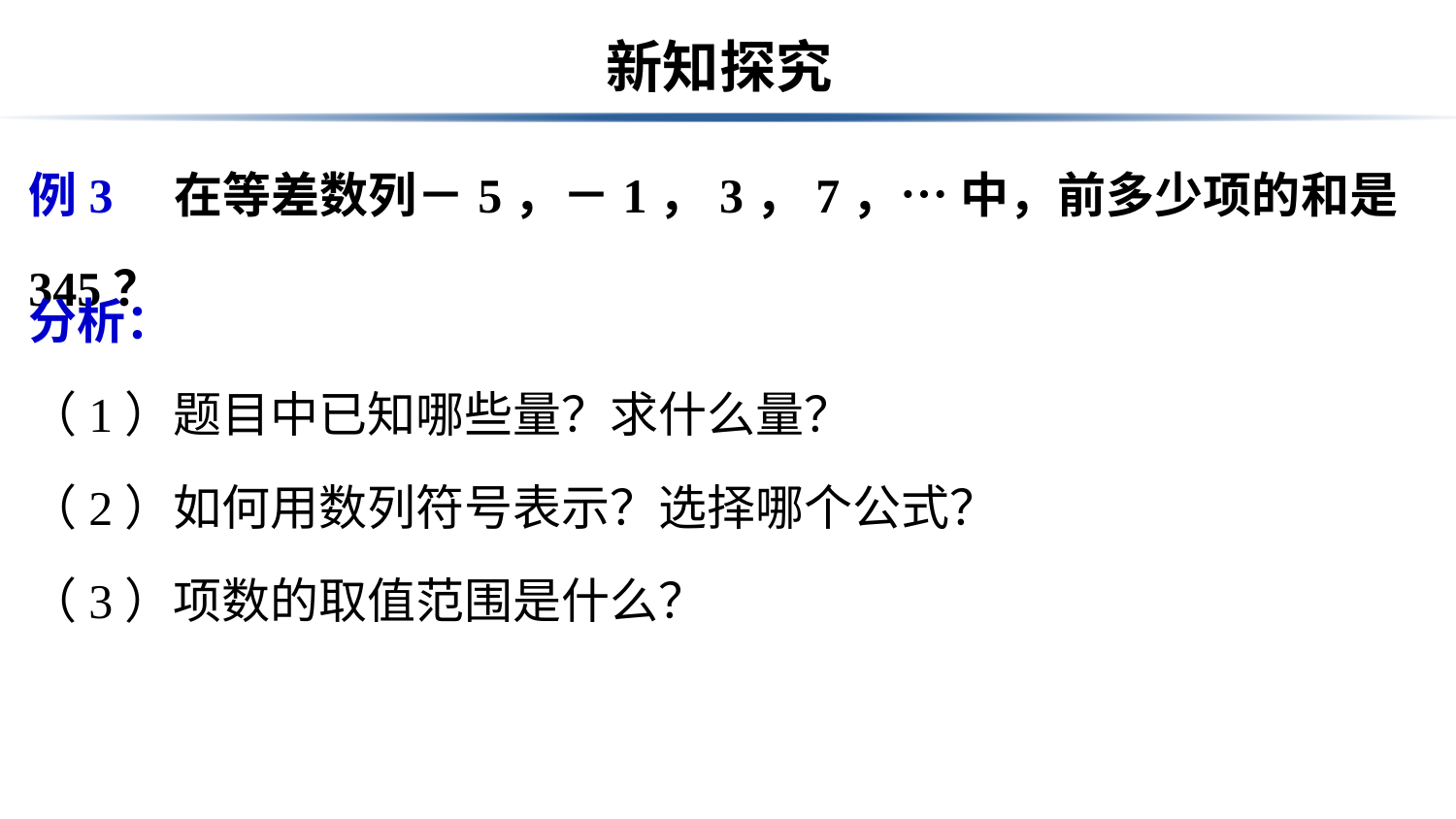

# 新知探究
例3　在等差数列－5，－1，3，7，… 中，前多少项的和是345？
分析：
（1）题目中已知哪些量？求什么量？
（2）如何用数列符号表示？选择哪个公式？
（3）项数的取值范围是什么？